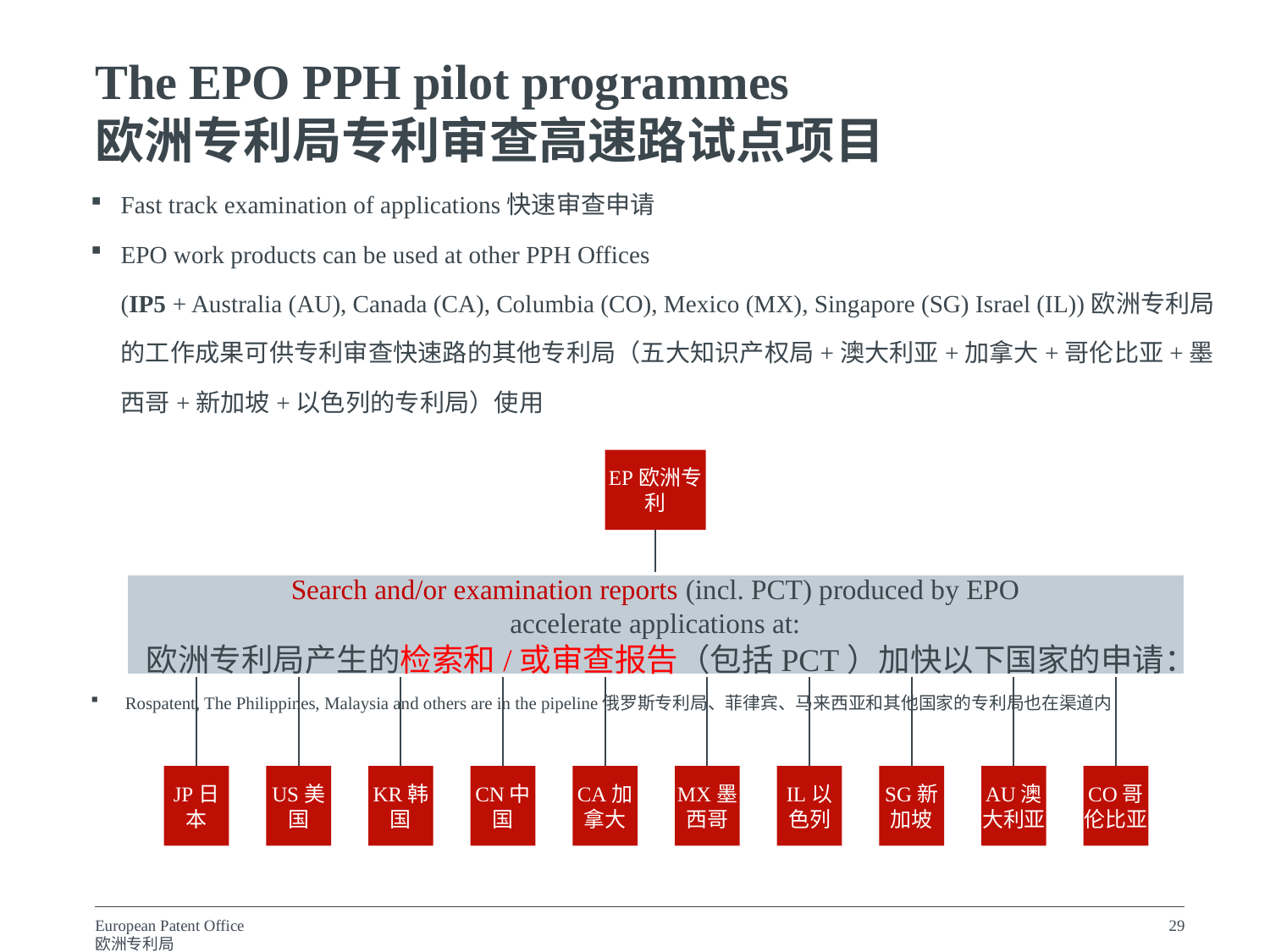

The EPO PPH pilot programmes
欧洲专利局专利审查高速路试点项目
Fast track examination of applications快速审查申请
EPO work products can be used at other PPH Offices
(IP5 + Australia (AU), Canada (CA), Columbia (CO), Mexico (MX), Singapore (SG) Israel (IL))欧洲专利局的工作成果可供专利审查快速路的其他专利局（五大知识产权局+澳大利亚+加拿大+哥伦比亚+墨西哥+新加坡+以色列的专利局）使用

 Rospatent, The Philippines, Malaysia and others are in the pipeline俄罗斯专利局、菲律宾、马来西亚和其他国家的专利局也在渠道内
EP欧洲专利
Search and/or examination reports (incl. PCT) produced by EPO
accelerate applications at:
欧洲专利局产生的检索和/或审查报告（包括PCT）加快以下国家的申请：
JP日本
US美国
KR韩国
CN中国
CA加拿大
MX墨西哥
IL以色列
SG新加坡
AU澳大利亚
CO哥伦比亚
29